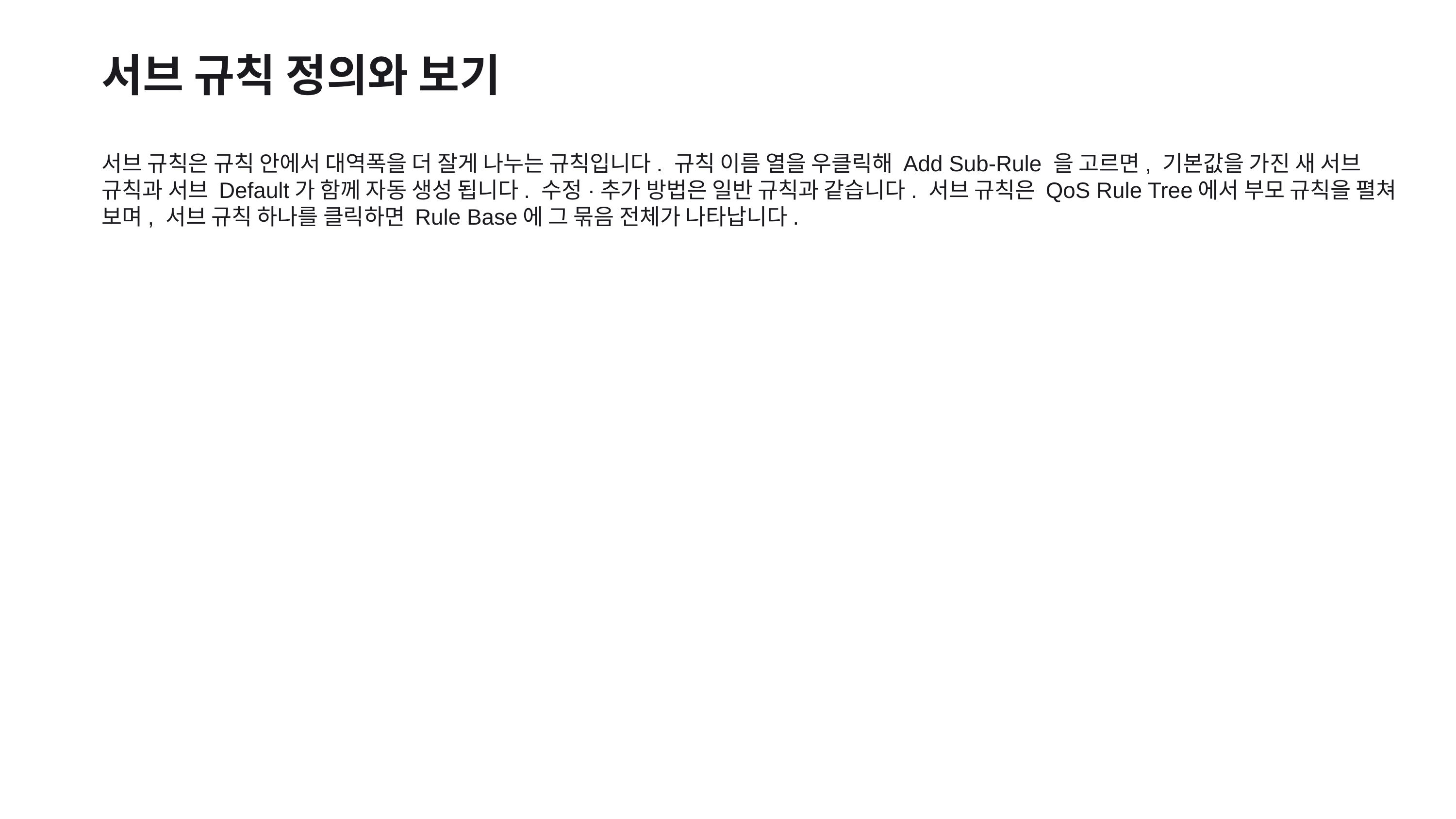

서브 규칙 정의와 보기
서브 규칙은 규칙 안에서 대역폭을 더 잘게 나누는 규칙입니다. 규칙 이름 열을 우클릭해 Add Sub-Rule 을 고르면, 기본값을 가진 새 서브 규칙과 서브 Default가 함께 자동 생성 됩니다. 수정·추가 방법은 일반 규칙과 같습니다. 서브 규칙은 QoS Rule Tree에서 부모 규칙을 펼쳐 보며, 서브 규칙 하나를 클릭하면 Rule Base에 그 묶음 전체가 나타납니다.